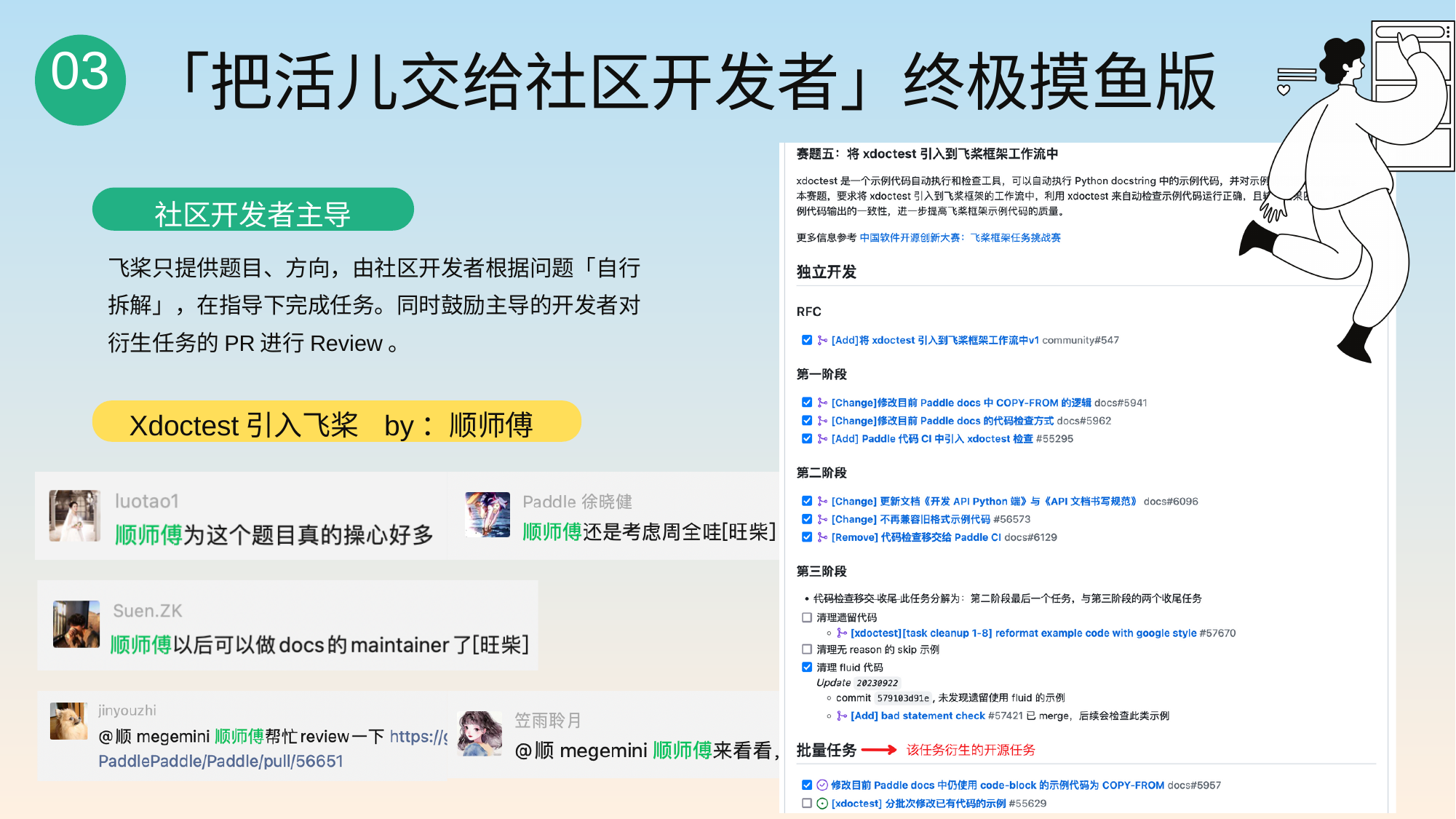

「把活儿交给社区开发者」终极摸鱼版
03

社区开发者主导
飞桨只提供题目、方向，由社区开发者根据问题「自行拆解」，在指导下完成任务。同时鼓励主导的开发者对衍生任务的PR进行Review。
 Xdoctest引入飞桨   by：顺师傅